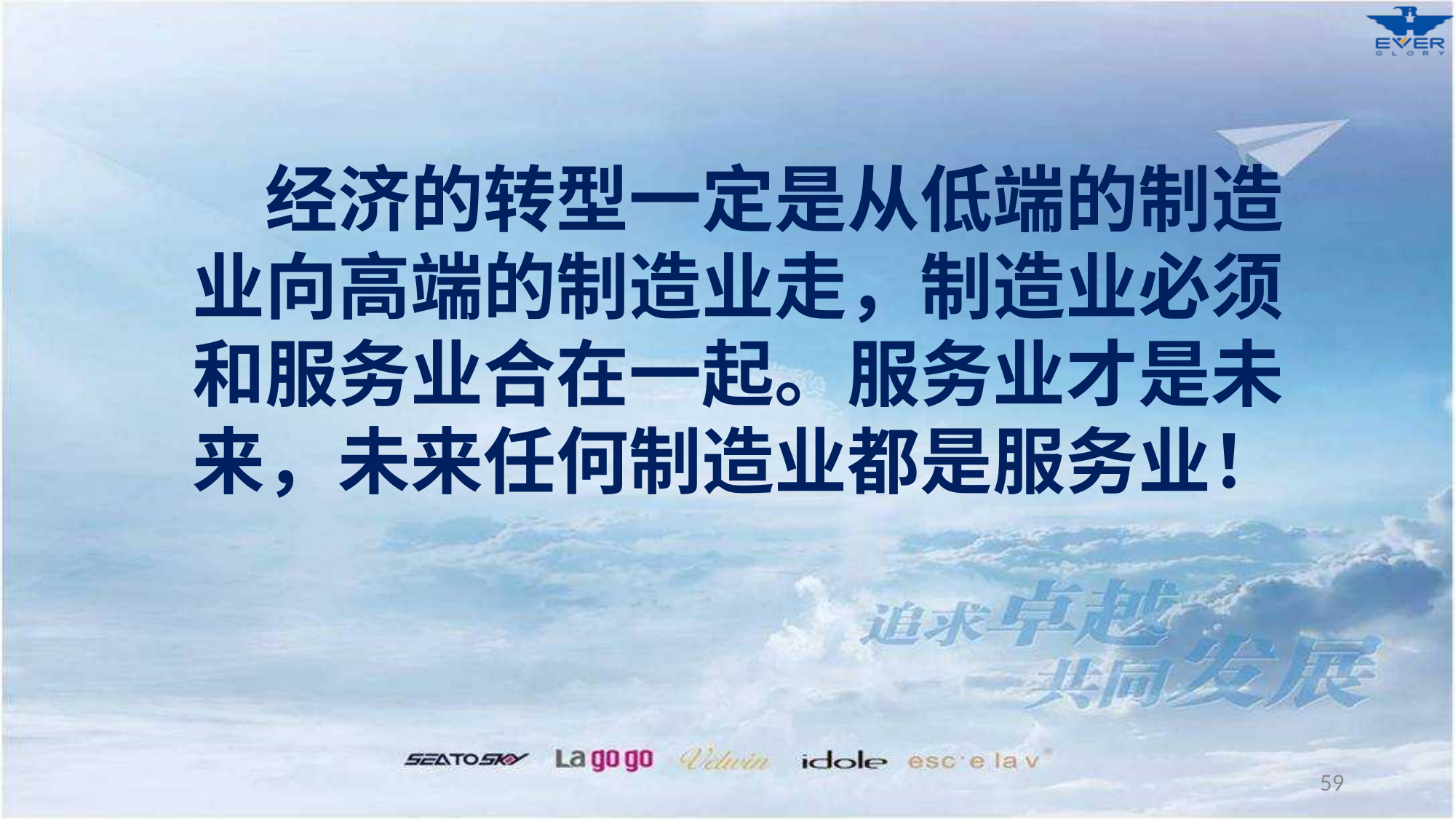

经济的转型一定是从低端的制造业向高端的制造业走，制造业必须和服务业合在一起。服务业才是未来，未来任何制造业都是服务业！
59